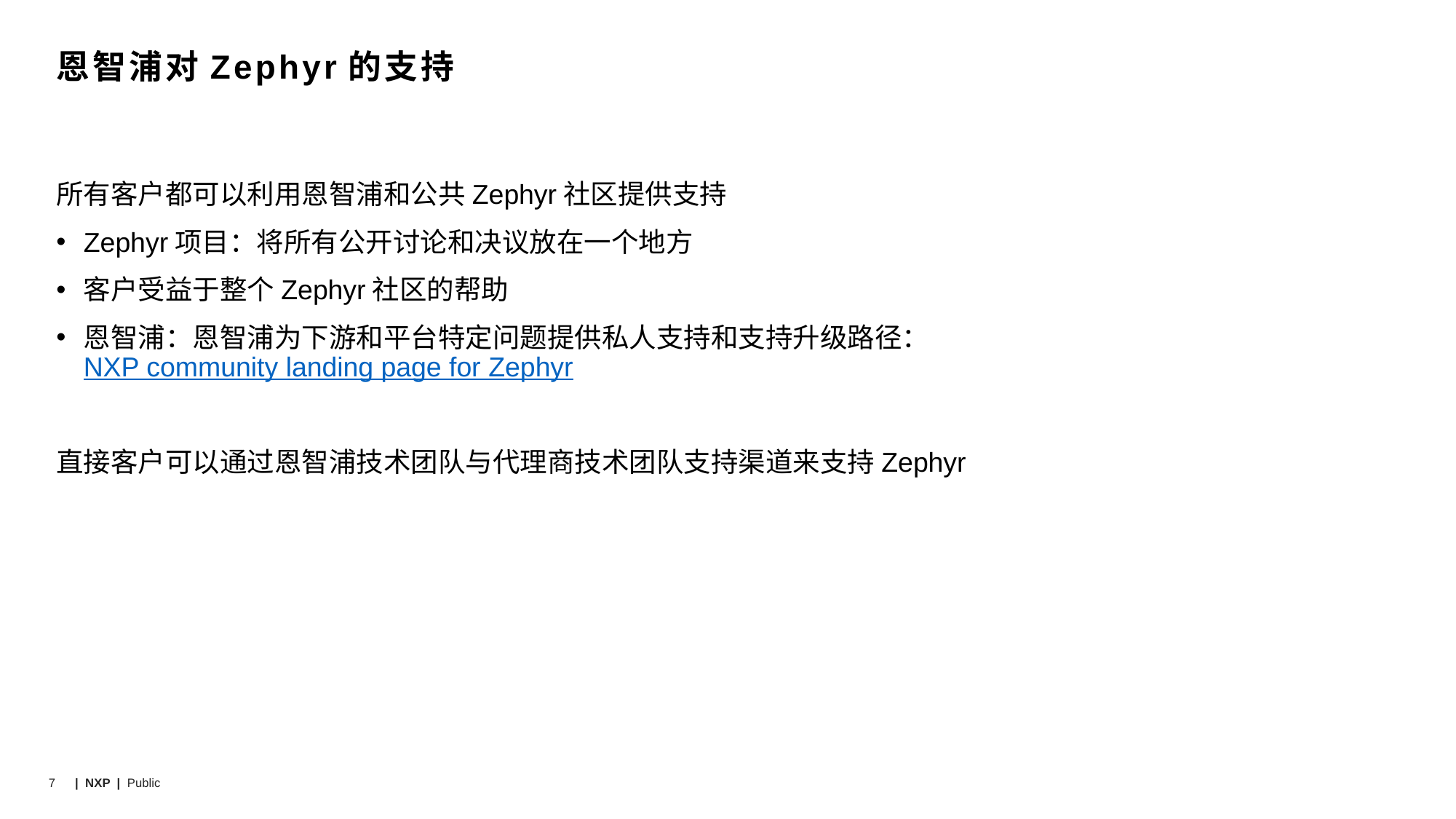

# 恩智浦对Zephyr的支持
所有客户都可以利用恩智浦和公共Zephyr社区提供支持
Zephyr项目：将所有公开讨论和决议放在一个地方
客户受益于整个Zephyr社区的帮助
恩智浦：恩智浦为下游和平台特定问题提供私人支持和支持升级路径：NXP community landing page for Zephyr

直接客户可以通过恩智浦技术团队与代理商技术团队支持渠道来支持Zephyr